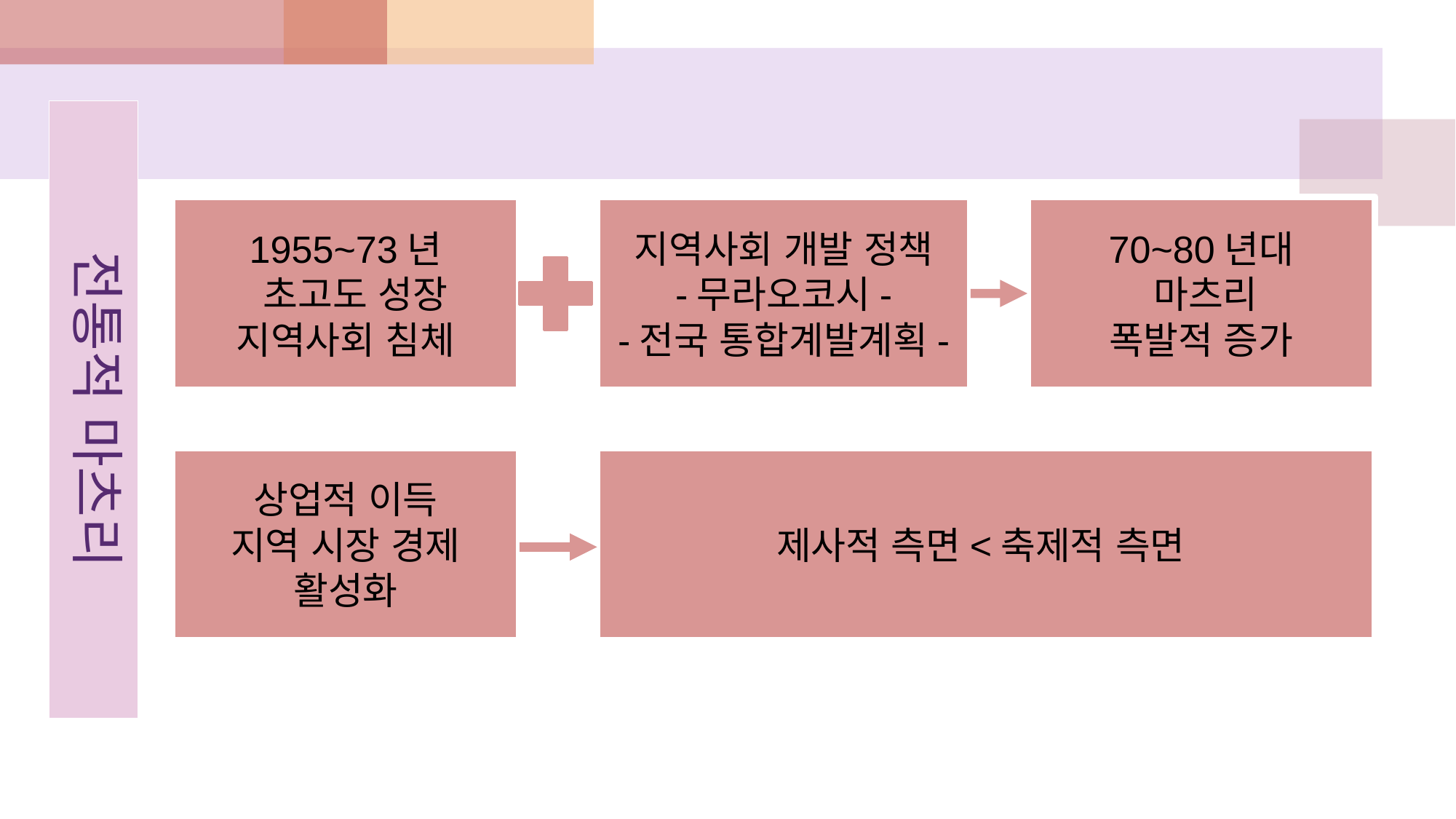

전통적 마츠리
1955~73년
 초고도 성장
지역사회 침체
지역사회 개발 정책
-무라오코시-
-전국 통합계발계획-
70~80년대
 마츠리
폭발적 증가

제사적 측면<축제적 측면
상업적 이득
지역 시장 경제 활성화